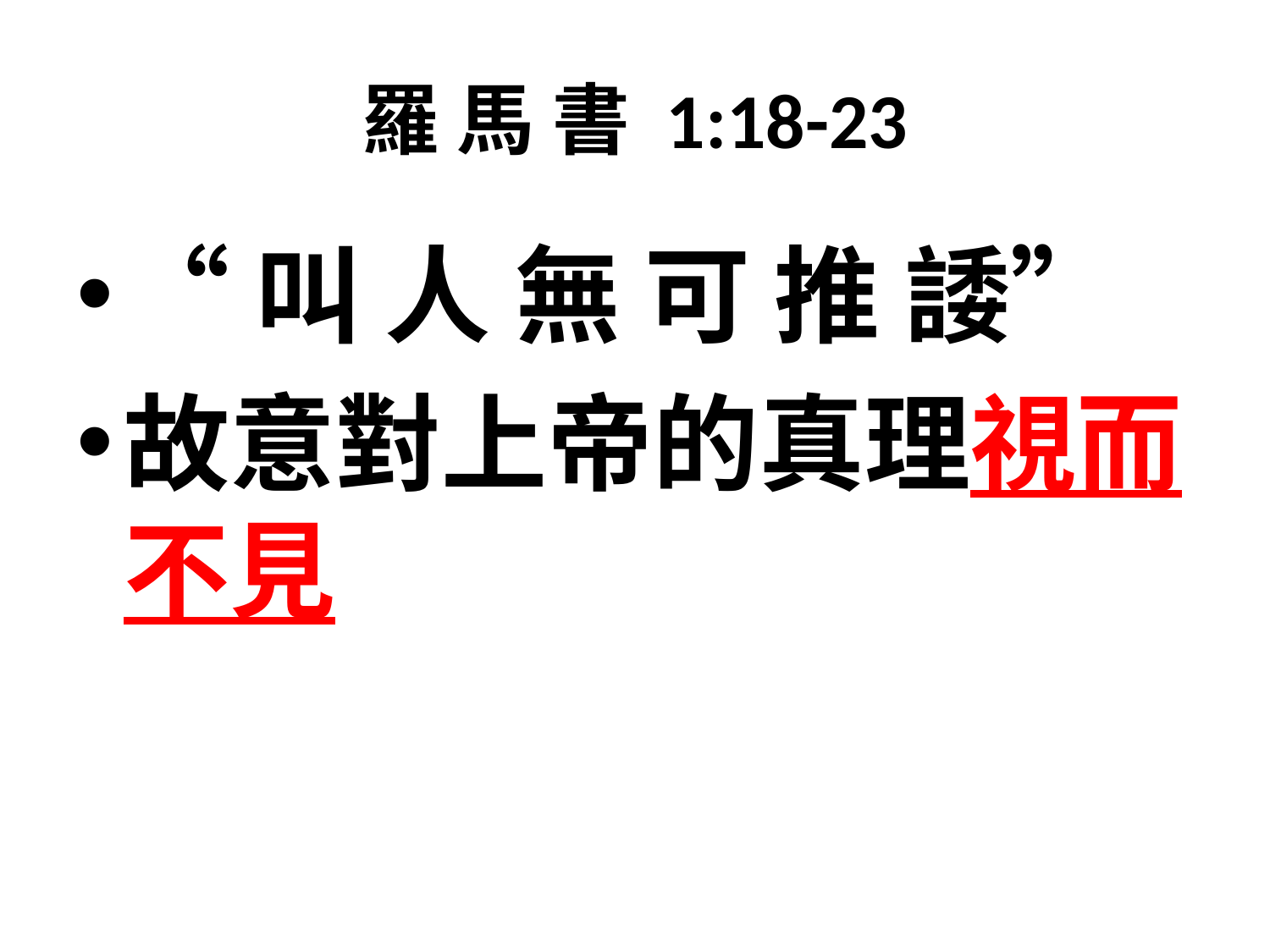

# 羅 馬 書 1:18-23
“叫 人 無 可 推 諉”
故意對上帝的真理視而不見